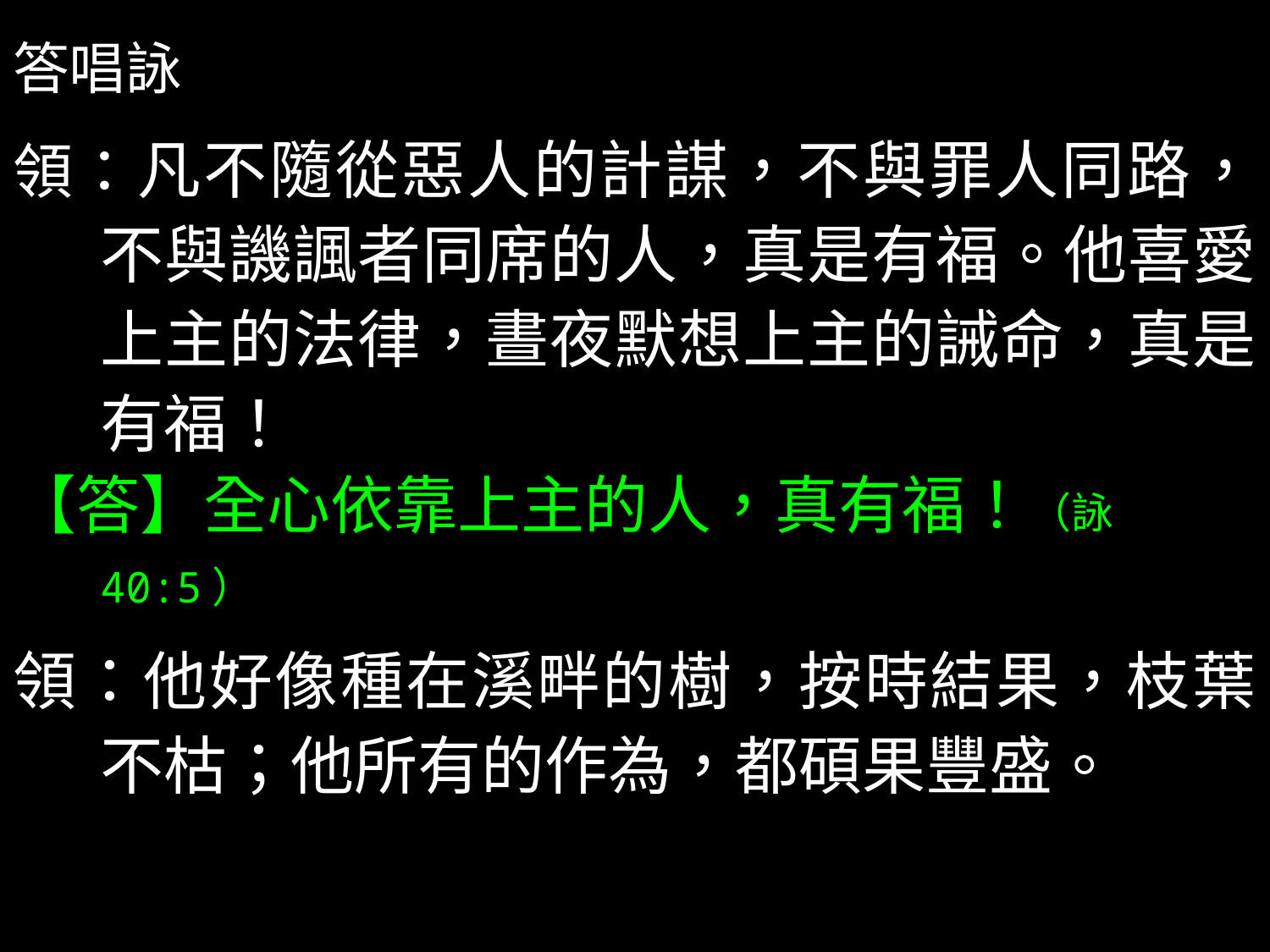

答唱詠
領：凡不隨從惡人的計謀，不與罪人同路，不與譏諷者同席的人，真是有福。他喜愛上主的法律，晝夜默想上主的誡命，真是有福！
【答】全心依靠上主的人，真有福！（詠40:5）
領：他好像種在溪畔的樹，按時結果，枝葉不枯；他所有的作為，都碩果豐盛。